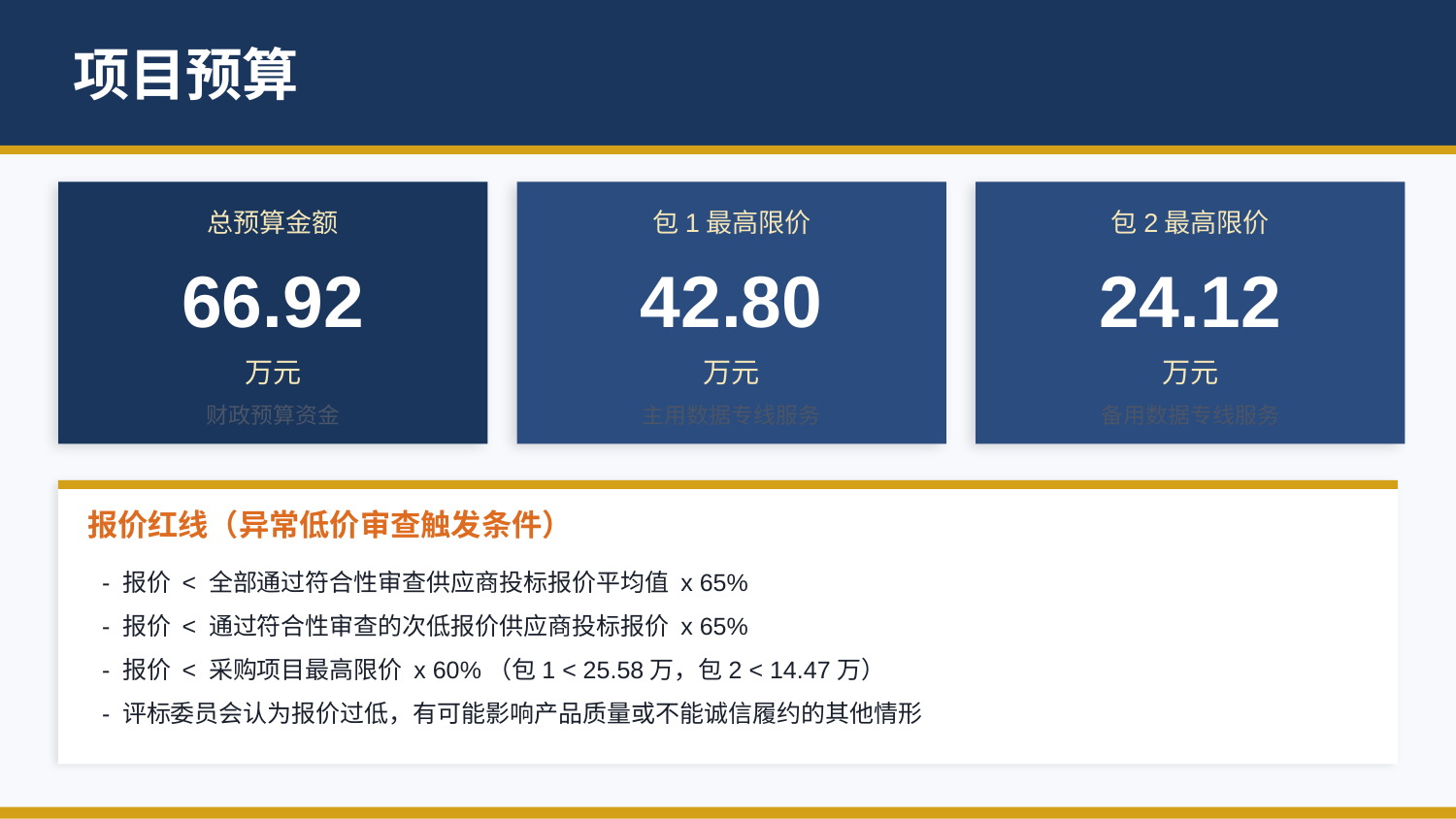

项目预算

总预算金额
包1最高限价
包2最高限价
66.92
42.80
24.12
万元
万元
万元
财政预算资金
主用数据专线服务
备用数据专线服务

报价红线（异常低价审查触发条件）
- 报价 < 全部通过符合性审查供应商投标报价平均值 x 65%
- 报价 < 通过符合性审查的次低报价供应商投标报价 x 65%
- 报价 < 采购项目最高限价 x 60%（包1 < 25.58万，包2 < 14.47万）
- 评标委员会认为报价过低，有可能影响产品质量或不能诚信履约的其他情形